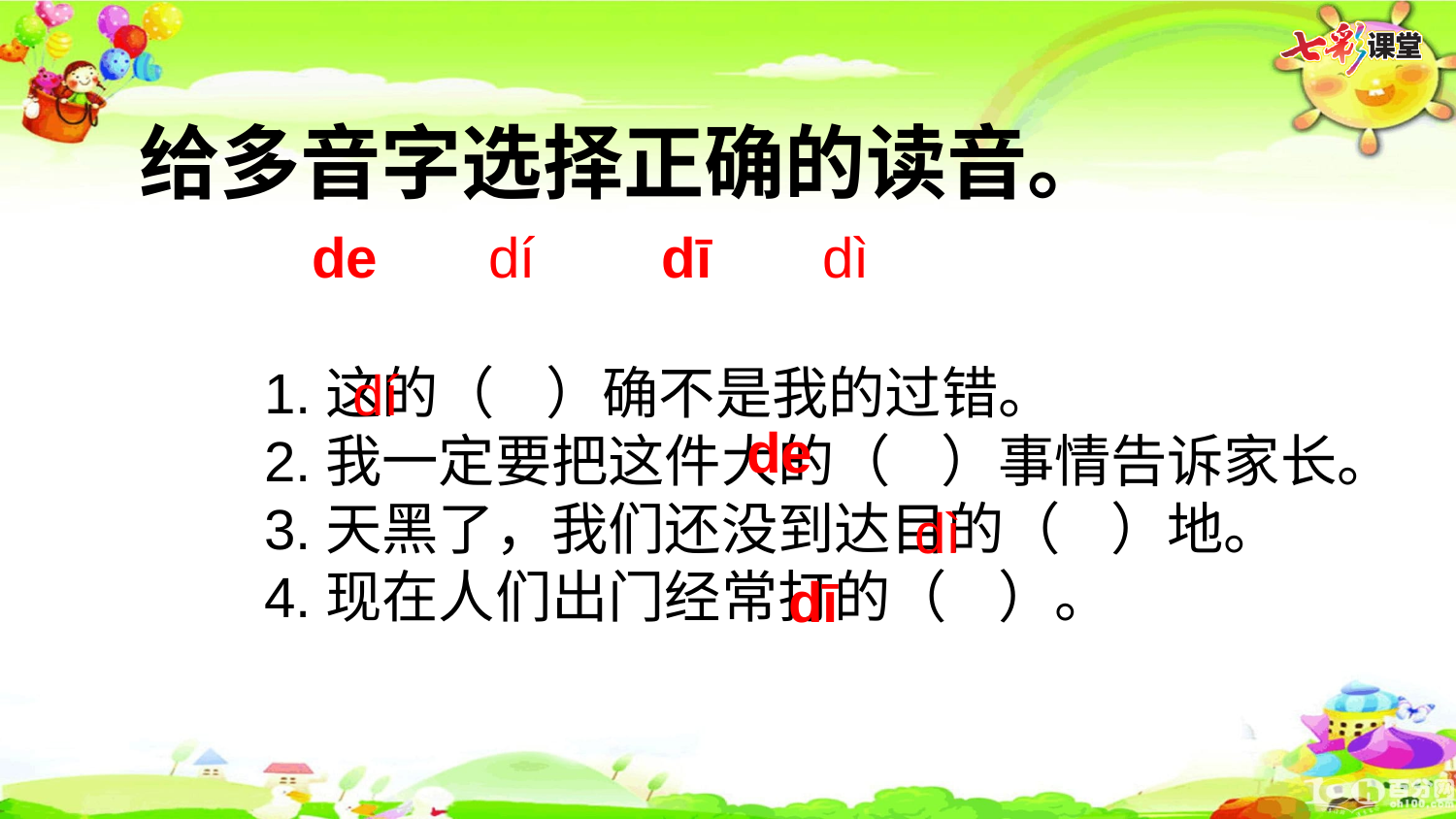

给多音字选择正确的读音。

   de       dí        dī       dì

1.这的（    ）确不是我的过错。
2.我一定要把这件大的（    ）事情告诉家长。
3.天黑了，我们还没到达目的（    ）地。
4.现在人们出门经常打的（    ）。

dí
 de
dì
dī